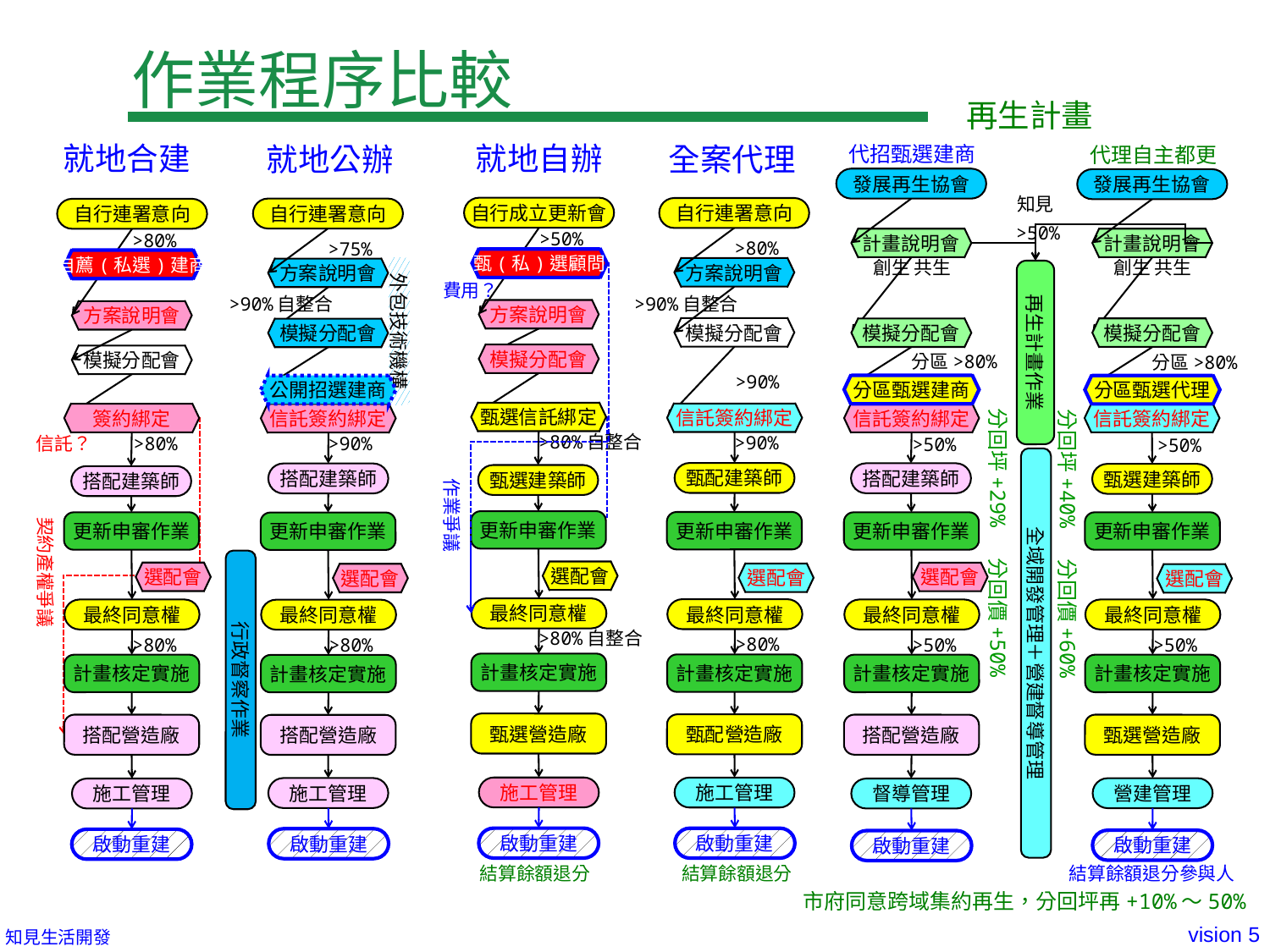

# 作業程序比較
再生計畫
代招甄選建商
發展再生協會
知見
>50%
計畫說明會
創生 共生
再生計畫作業
模擬分配會
分區>80%
分區甄選建商
信託簽約綁定
分回坪+29%  分回價+50%
>50%
全域開發管理＋營建督導管理
搭配建築師
更新申審作業
選配會
最終同意權
>50%
計畫核定實施
搭配營造廠
督導管理
啟動重建
就地合建
自行連署意向
>80%
自薦(私選)建商
方案說明會
模擬分配會
簽約綁定
信託？
>80%
搭配建築師
更新申審作業
契約產權爭議
選配會
最終同意權
>80%
計畫核定實施
搭配營造廠
施工管理
啟動重建
就地自辦
自行成立更新會
>50%
甄(私)選顧問
費用？
方案說明會
模擬分配會
甄選信託綁定
>80%自整合
甄選建築師
作業爭議
更新申審作業
選配會
最終同意權
>80%自整合
計畫核定實施
甄選營造廠
施工管理
啟動重建
結算餘額退分
就地公辦
自行連署意向
>75%
外包技術機構
方案說明會
>90%自整合
模擬分配會
>90%
公開招選建商
信託簽約綁定
>90%
搭配建築師
更新申審作業
行政督察作業
選配會
最終同意權
>80%
計畫核定實施
搭配營造廠
施工管理
啟動重建
全案代理
自行連署意向
>80%
方案說明會
>90%自整合
模擬分配會
>90%
信託簽約綁定
>90%
甄配建築師
更新申審作業
選配會
最終同意權
>80%
計畫核定實施
甄配營造廠
施工管理
啟動重建
結算餘額退分
代理自主都更
發展再生協會
計畫說明會
創生 共生
模擬分配會
分區>80%
分區甄選代理
信託簽約綁定
分回坪+40%  分回價+60%
>50%
甄選建築師
更新申審作業
選配會
最終同意權
>50%
計畫核定實施
甄選營造廠
營建管理
啟動重建
結算餘額退分參與人
市府同意跨域集約再生，分回坪再+10%～50%